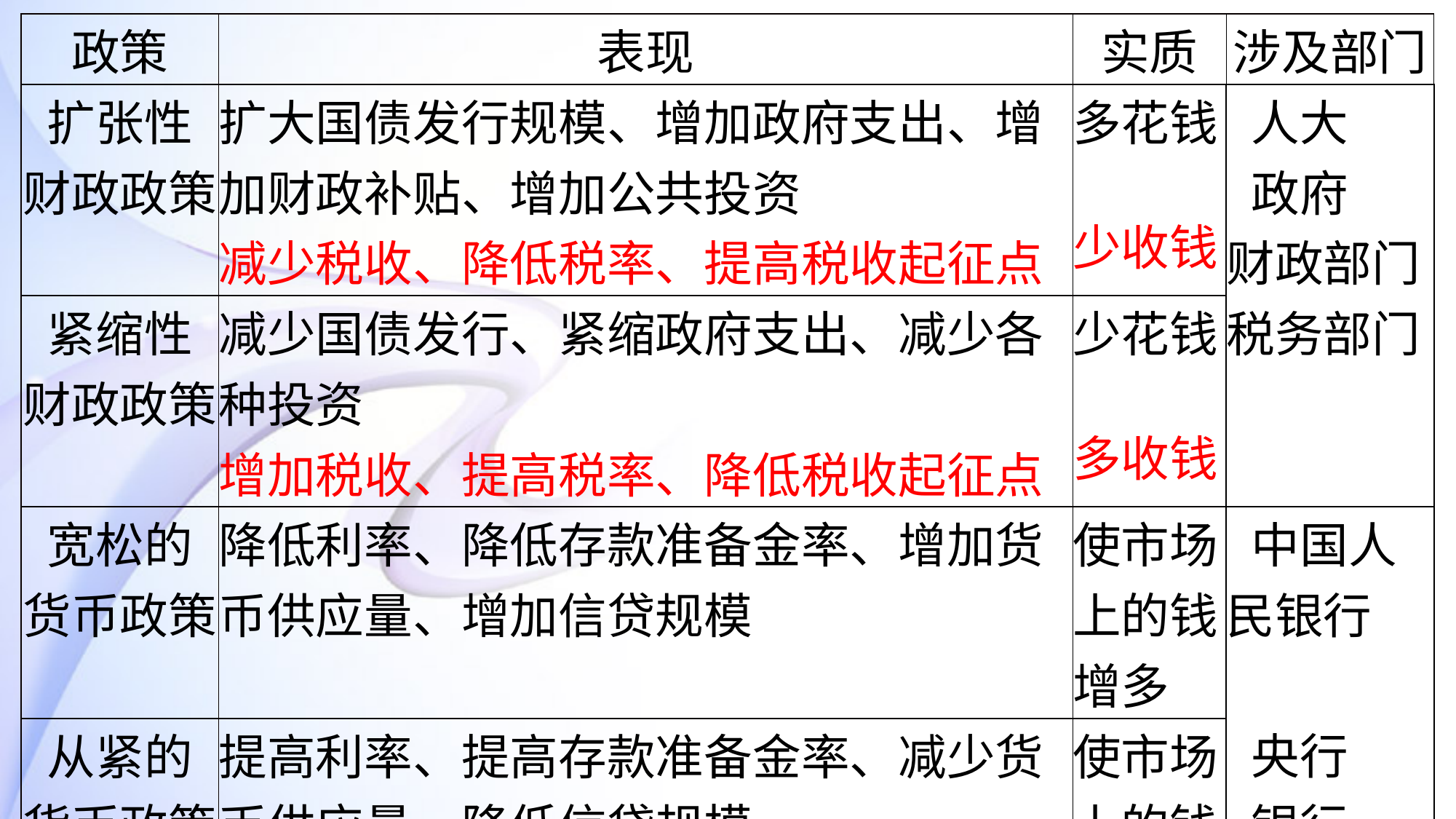

| 政策 | 表现 | 实质 | 涉及部门 |
| --- | --- | --- | --- |
| 扩张性 财政政策 | 扩大国债发行规模、增加政府支出、增加财政补贴、增加公共投资 减少税收、降低税率、提高税收起征点 | 多花钱 少收钱 | 人大 政府 财政部门 税务部门 |
| 紧缩性 财政政策 | 减少国债发行、紧缩政府支出、减少各种投资 增加税收、提高税率、降低税收起征点 | 少花钱 多收钱 |  |
| 宽松的 货币政策 | 降低利率、降低存款准备金率、增加货币供应量、增加信贷规模 | 使市场上的钱增多 | 中国人民银行 央行 银行 |
| 从紧的 货币政策 | 提高利率、提高存款准备金率、减少货币供应量、降低信贷规模 | 使市场上的钱减少 |  |